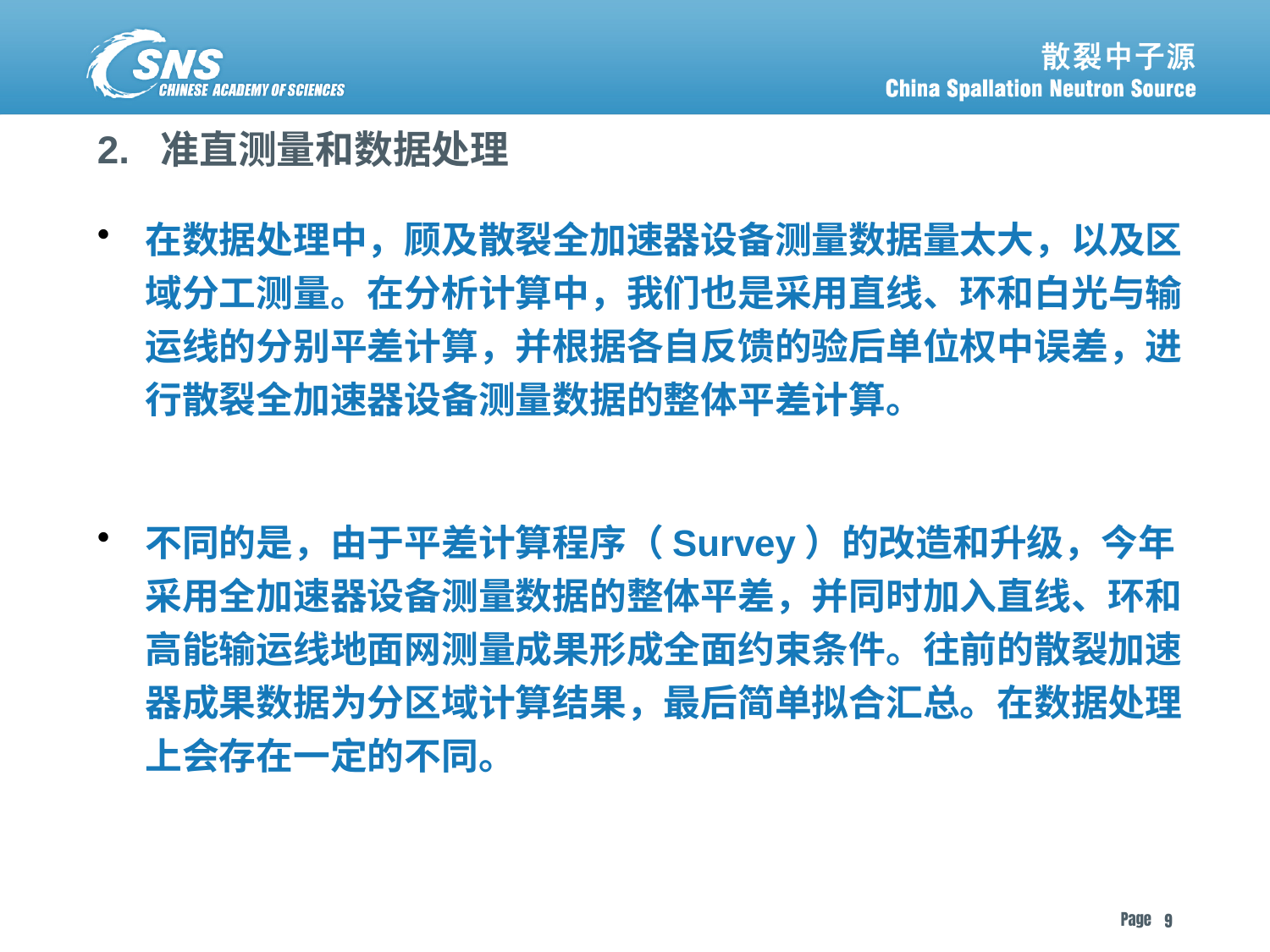

# 2.  准直测量和数据处理
在数据处理中，顾及散裂全加速器设备测量数据量太大，以及区域分工测量。在分析计算中，我们也是采用直线、环和白光与输运线的分别平差计算，并根据各自反馈的验后单位权中误差，进行散裂全加速器设备测量数据的整体平差计算。

不同的是，由于平差计算程序（Survey）的改造和升级，今年采用全加速器设备测量数据的整体平差，并同时加入直线、环和高能输运线地面网测量成果形成全面约束条件。往前的散裂加速器成果数据为分区域计算结果，最后简单拟合汇总。在数据处理上会存在一定的不同。

9